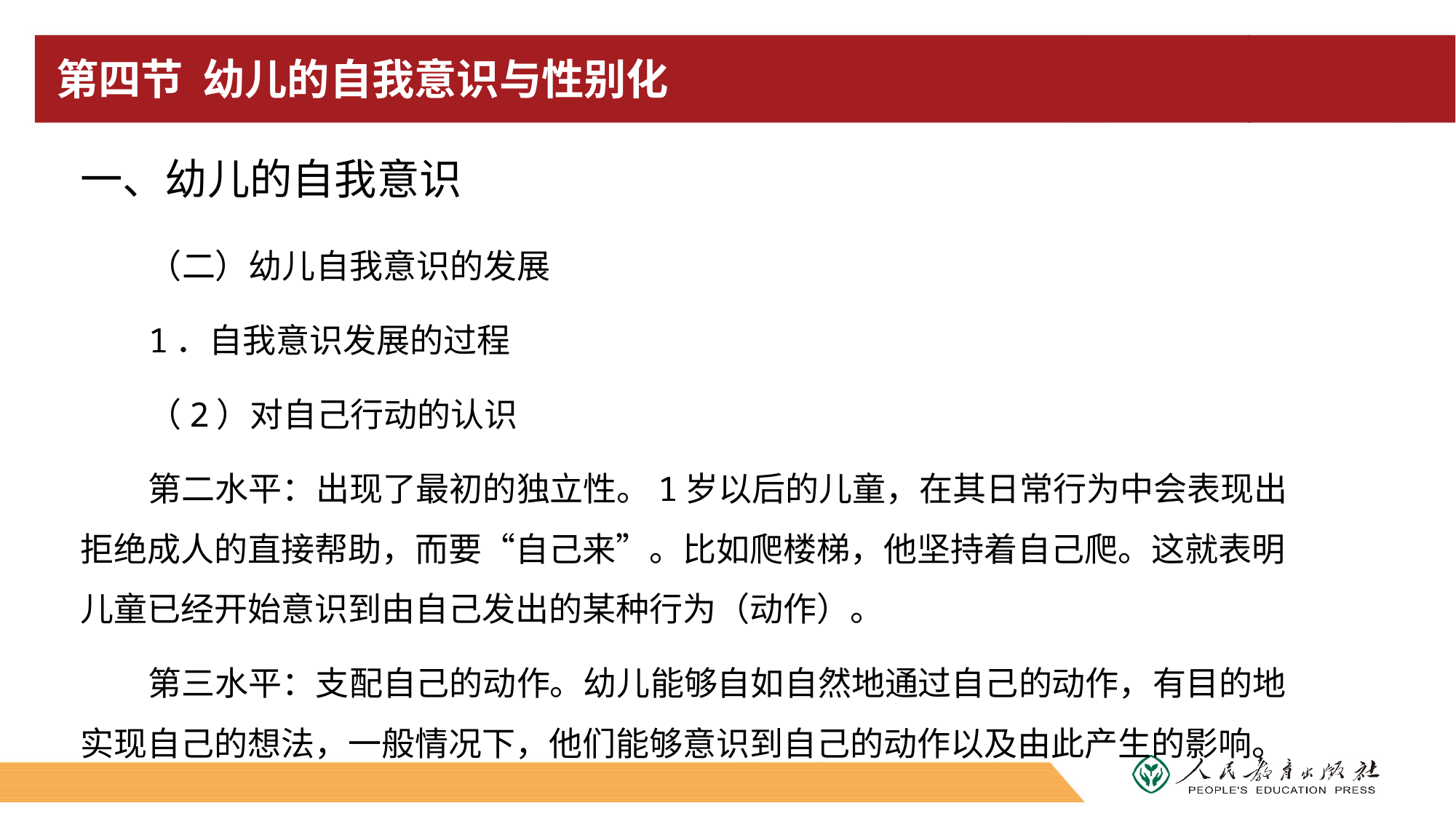

# 第四节  幼儿的自我意识与性别化
一、幼儿的自我意识
（二）幼儿自我意识的发展
1．自我意识发展的过程
（2）对自己行动的认识
第二水平：出现了最初的独立性。1岁以后的儿童，在其日常行为中会表现出拒绝成人的直接帮助，而要“自己来”。比如爬楼梯，他坚持着自己爬。这就表明儿童已经开始意识到由自己发出的某种行为（动作）。
第三水平：支配自己的动作。幼儿能够自如自然地通过自己的动作，有目的地实现自己的想法，一般情况下，他们能够意识到自己的动作以及由此产生的影响。